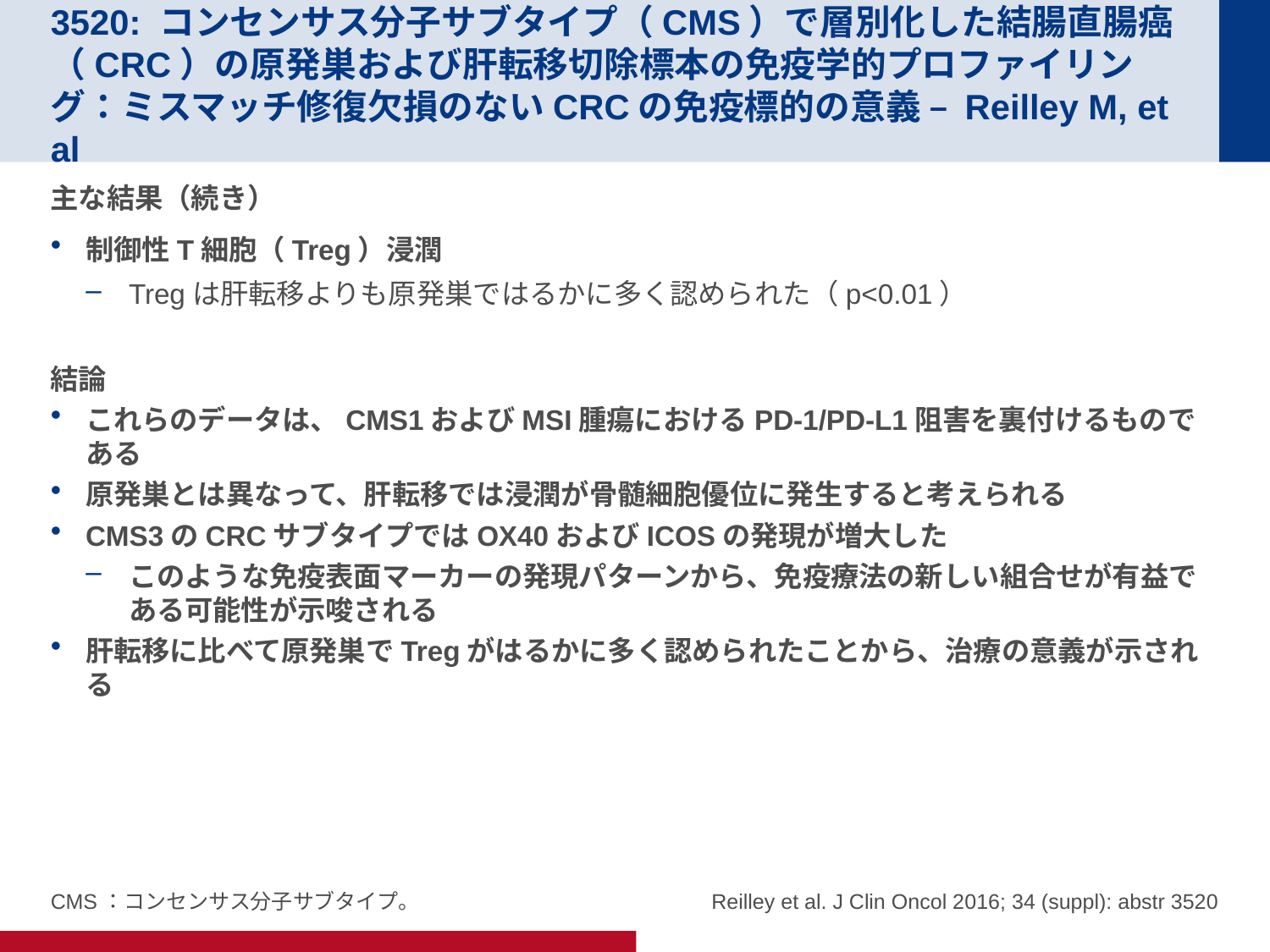

# 3520: コンセンサス分子サブタイプ（CMS）で層別化した結腸直腸癌（CRC）の原発巣および肝転移切除標本の免疫学的プロファイリング：ミスマッチ修復欠損のないCRCの免疫標的の意義 – Reilley M, et al
主な結果（続き）
制御性T細胞（Treg）浸潤
Tregは肝転移よりも原発巣ではるかに多く認められた（p<0.01）

結論
これらのデータは、CMS1およびMSI腫瘍におけるPD-1/PD-L1阻害を裏付けるものである
原発巣とは異なって、肝転移では浸潤が骨髄細胞優位に発生すると考えられる
CMS3のCRCサブタイプではOX40およびICOSの発現が増大した
このような免疫表面マーカーの発現パターンから、免疫療法の新しい組合せが有益である可能性が示唆される
肝転移に比べて原発巣でTregがはるかに多く認められたことから、治療の意義が示される
CMS：コンセンサス分子サブタイプ。
Reilley et al. J Clin Oncol 2016; 34 (suppl): abstr 3520